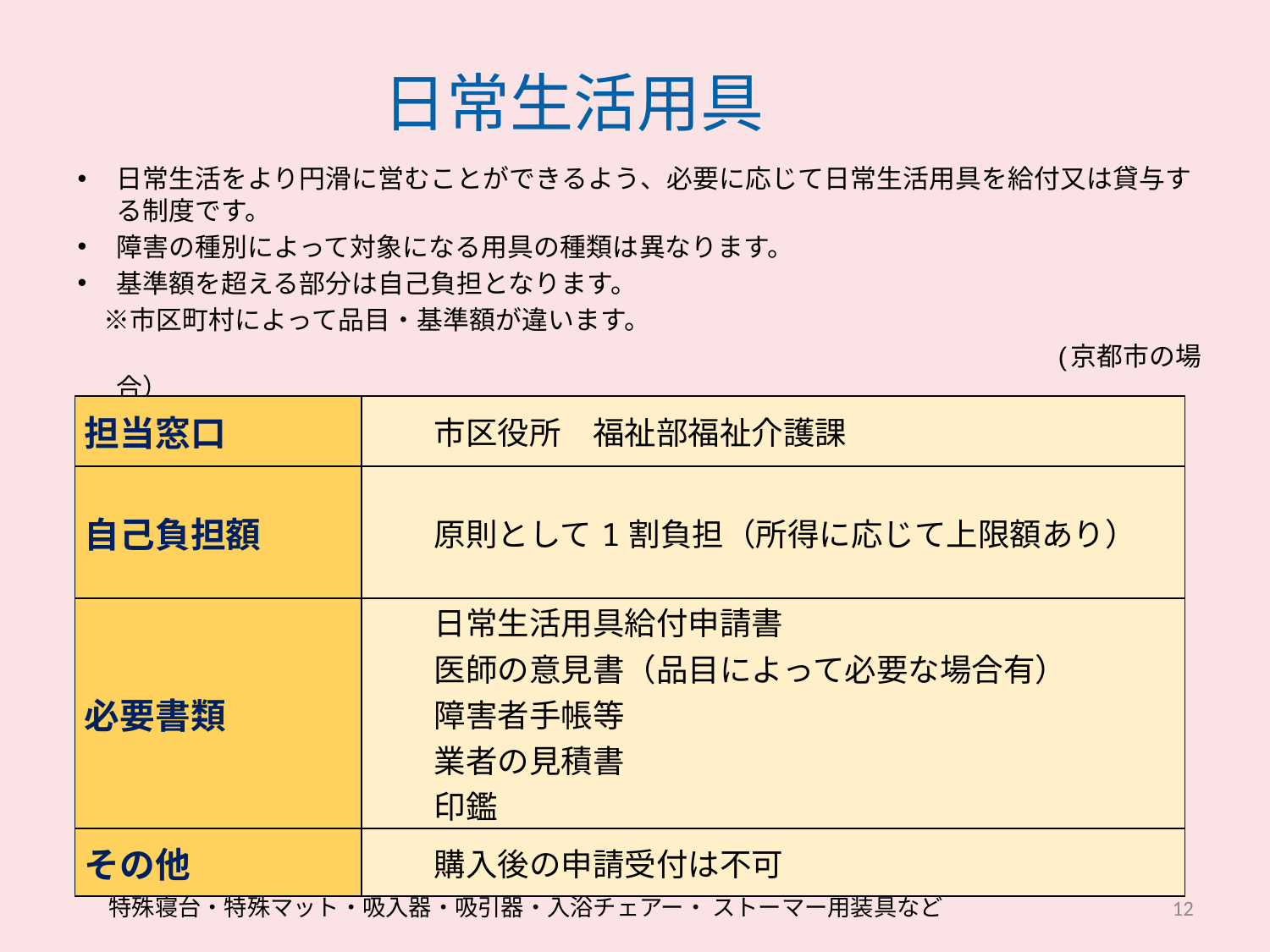

# 日常生活用具
日常生活をより円滑に営むことができるよう、必要に応じて日常生活用具を給付又は貸与する制度です。
障害の種別によって対象になる用具の種類は異なります。
基準額を超える部分は自己負担となります。
　※市区町村によって品目・基準額が違います。
　　　　　　　　　　　　　　　　　　　　　　　　　　　　　　　　　　　　　(京都市の場合）

 　特殊寝台・特殊マット・吸入器・吸引器・入浴チェアー・ ストーマー用装具など

| 担当窓口 | 市区役所　福祉部福祉介護課 |
| --- | --- |
| 自己負担額 | 原則として1割負担（所得に応じて上限額あり） |
| 必要書類 | 日常生活用具給付申請書 医師の意見書（品目によって必要な場合有） 障害者手帳等 業者の見積書 印鑑 |
| その他 | 購入後の申請受付は不可 |
12